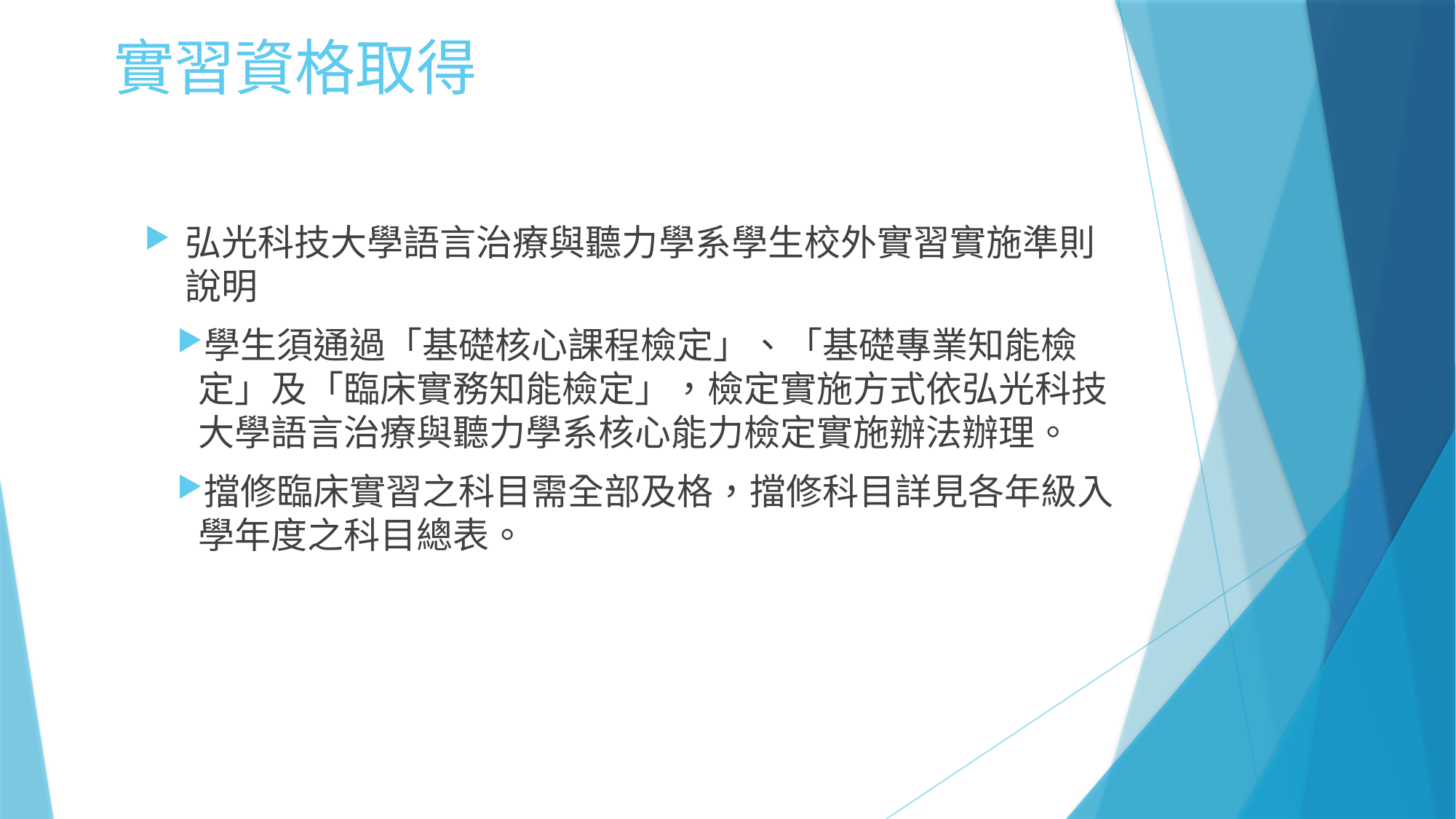

# 實習資格取得
弘光科技大學語言治療與聽力學系學生校外實習實施準則說明
學生須通過「基礎核心課程檢定」、「基礎專業知能檢定」及「臨床實務知能檢定」，檢定實施方式依弘光科技大學語言治療與聽力學系核心能力檢定實施辦法辦理。
擋修臨床實習之科目需全部及格，擋修科目詳見各年級入學年度之科目總表。